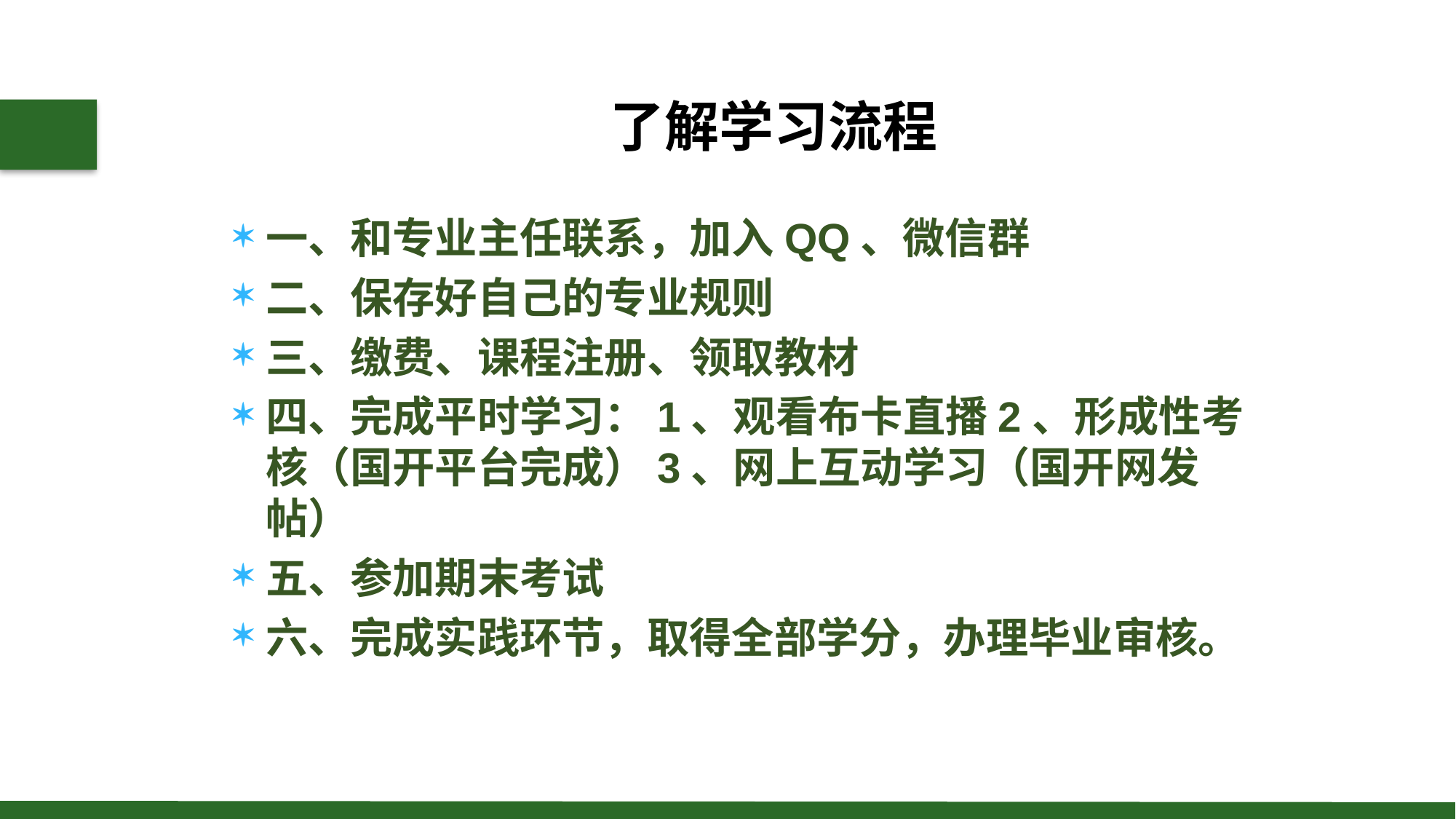

了解学习流程

01
一、和专业主任联系，加入QQ、微信群
二、保存好自己的专业规则
三、缴费、课程注册、领取教材
四、完成平时学习：1、观看布卡直播2、形成性考核（国开平台完成）3、网上互动学习（国开网发帖）
五、参加期末考试
六、完成实践环节，取得全部学分，办理毕业审核。

01